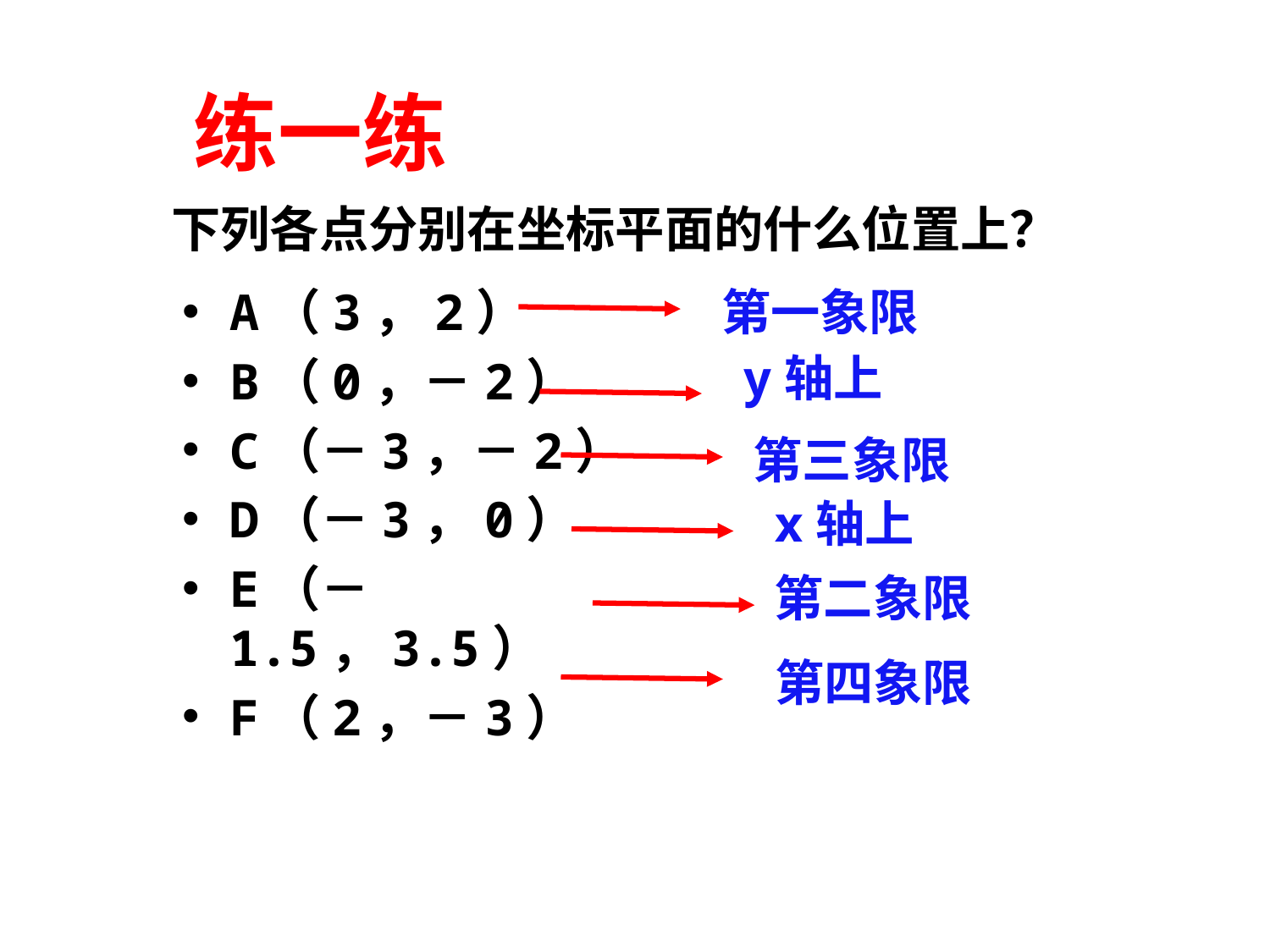

练一练
# 下列各点分别在坐标平面的什么位置上？
A（3，2）
B（0，－2）
C（－3，－2）
D（－3，0）
E（－1.5，3.5）
F（2，－3）
第一象限

y轴上

第三象限

x轴上

第二象限

第四象限